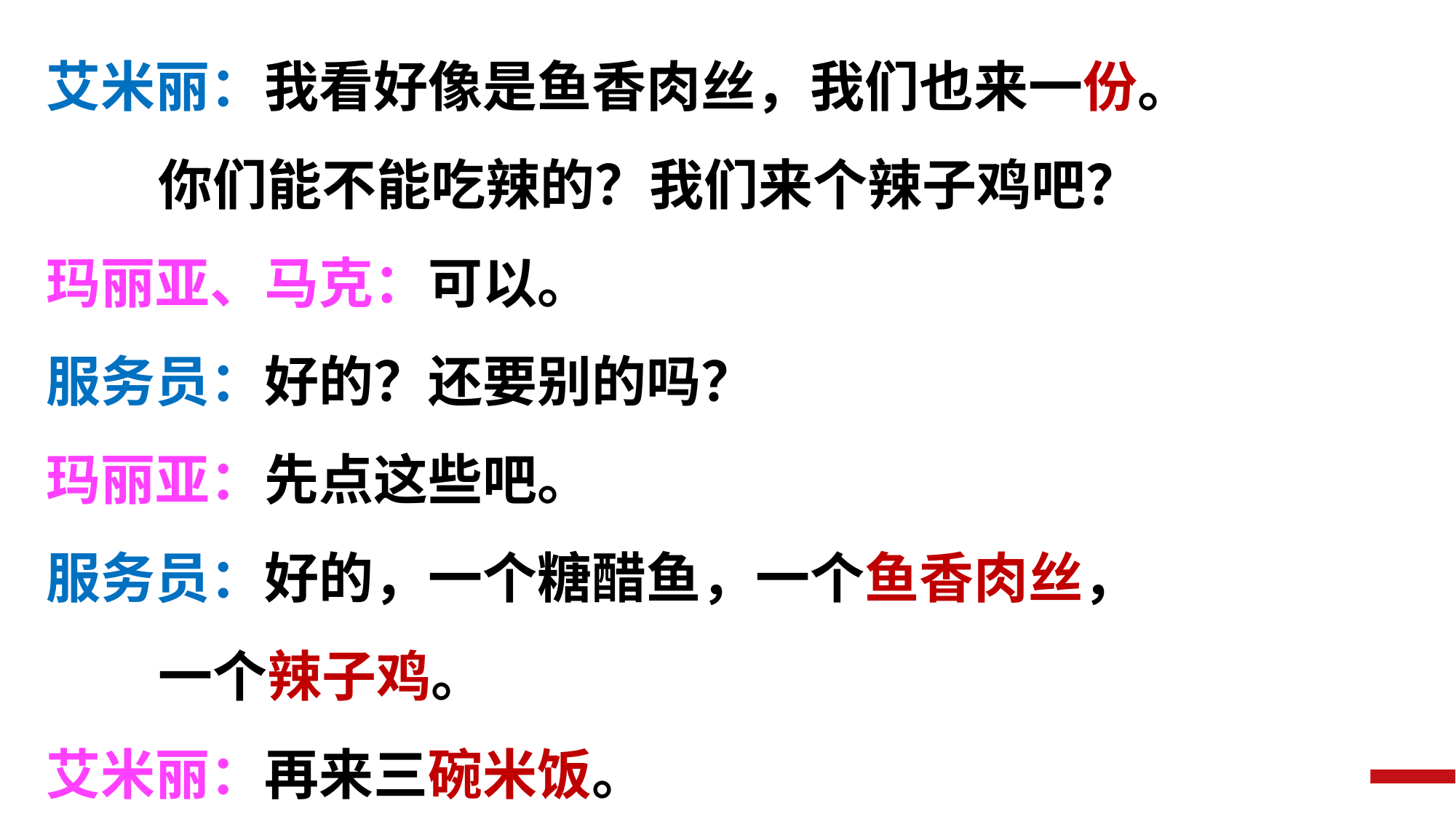

艾米丽：我看好像是鱼香肉丝，我们也来一份。
        你们能不能吃辣的？我们来个辣子鸡吧？
玛丽亚、马克：可以。
服务员：好的？还要别的吗？
玛丽亚：先点这些吧。
服务员：好的，一个糖醋鱼，一个鱼香肉丝，
        一个辣子鸡。
艾米丽：再来三碗米饭。